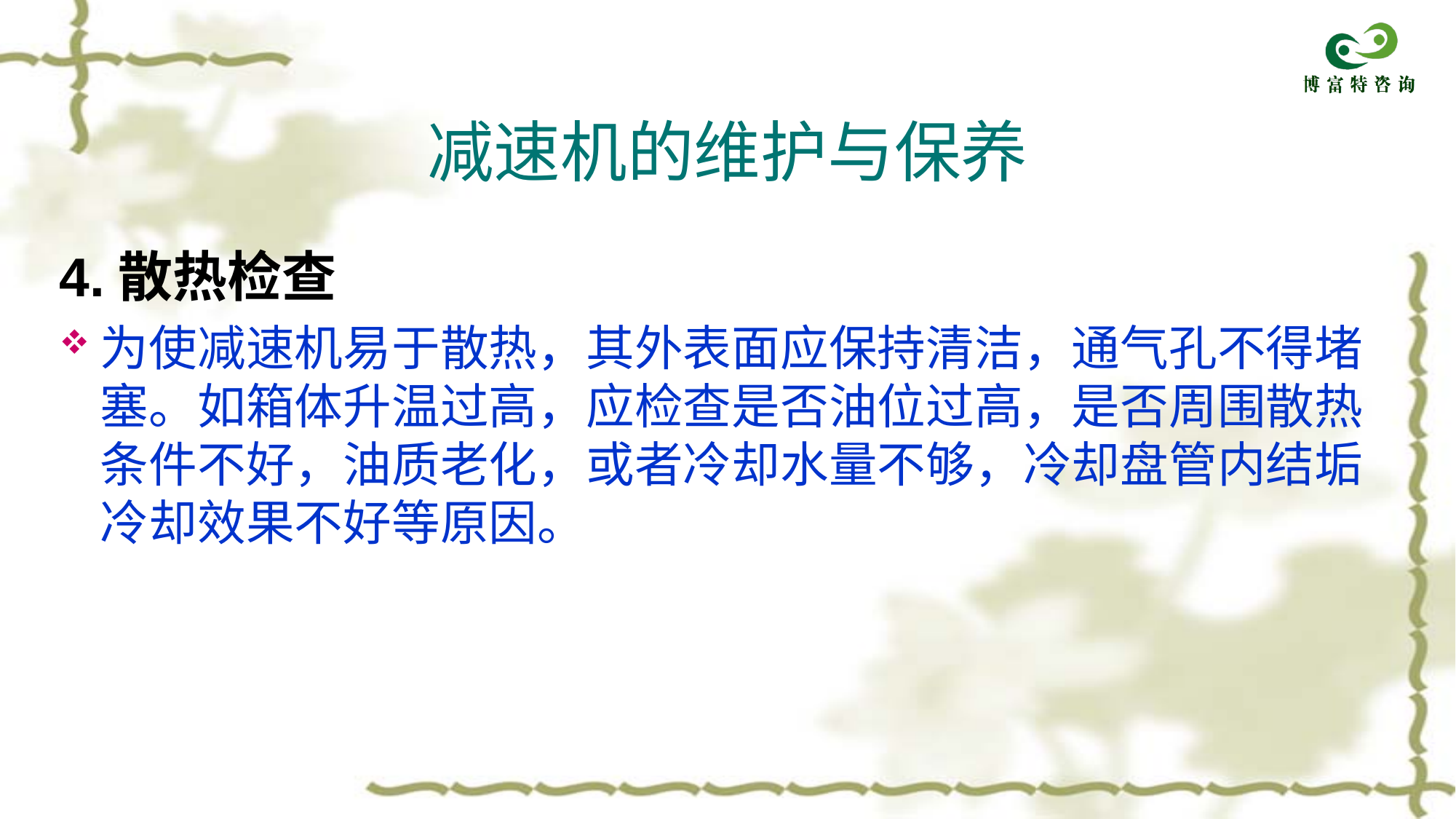

# 减速机的维护与保养
4.散热检查
为使减速机易于散热，其外表面应保持清洁，通气孔不得堵塞。如箱体升温过高，应检查是否油位过高，是否周围散热条件不好，油质老化，或者冷却水量不够，冷却盘管内结垢冷却效果不好等原因。